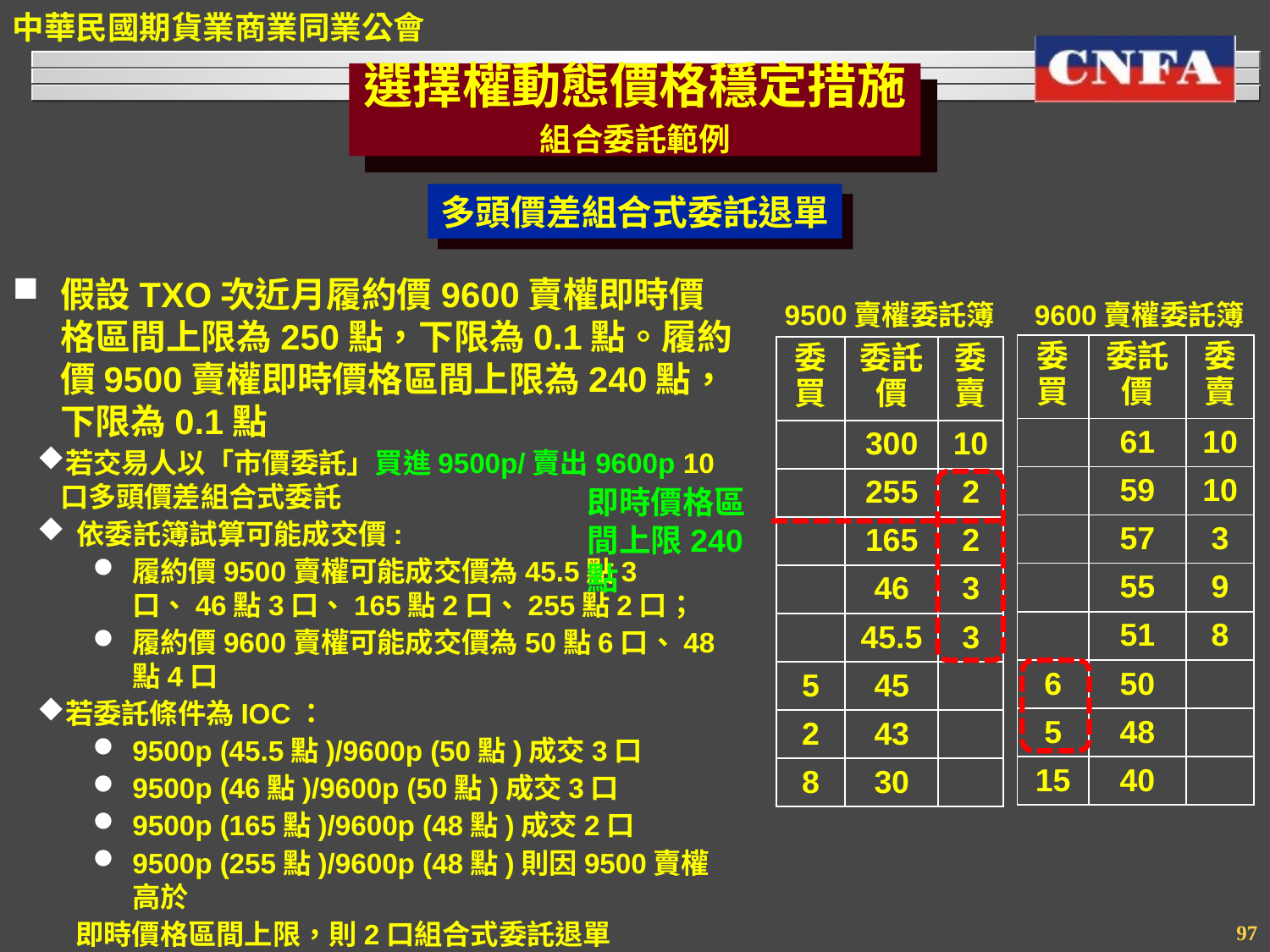

選擇權動態價格穩定措施
組合委託範例
多頭價差組合式委託退單
假設TXO次近月履約價9600賣權即時價格區間上限為250點，下限為0.1點。履約價9500賣權即時價格區間上限為240點，下限為0.1點
若交易人以「市價委託」買進9500p/賣出9600p 10口多頭價差組合式委託
依委託簿試算可能成交價:
履約價9500賣權可能成交價為45.5點3口、46點3口、165點2口、255點2口；
履約價9600賣權可能成交價為50點6口、48點4口
若委託條件為IOC：
9500p (45.5點)/9600p (50點)成交3口
9500p (46點)/9600p (50點)成交3口
9500p (165點)/9600p (48點)成交2口
9500p (255點)/9600p (48點)則因9500賣權高於
     即時價格區間上限，則2口組合式委託退單
若委託條件為FOK：整筆委託退單

9500賣權委託簿
9600賣權委託簿
| 委買 | 委託價 | 委賣 |
| --- | --- | --- |
|  | 61 | 10 |
|  | 59 | 10 |
|  | 57 | 3 |
|  | 55 | 9 |
|  | 51 | 8 |
| 6 | 50 |  |
| 5 | 48 |  |
| 15 | 40 |  |
| 委買 | 委託價 | 委賣 |
| --- | --- | --- |
|  | 300 | 10 |
|  | 255 | 2 |
|  | 165 | 2 |
|  | 46 | 3 |
|  | 45.5 | 3 |
| 5 | 45 |  |
| 2 | 43 |  |
| 8 | 30 |  |

即時價格區間上限240點